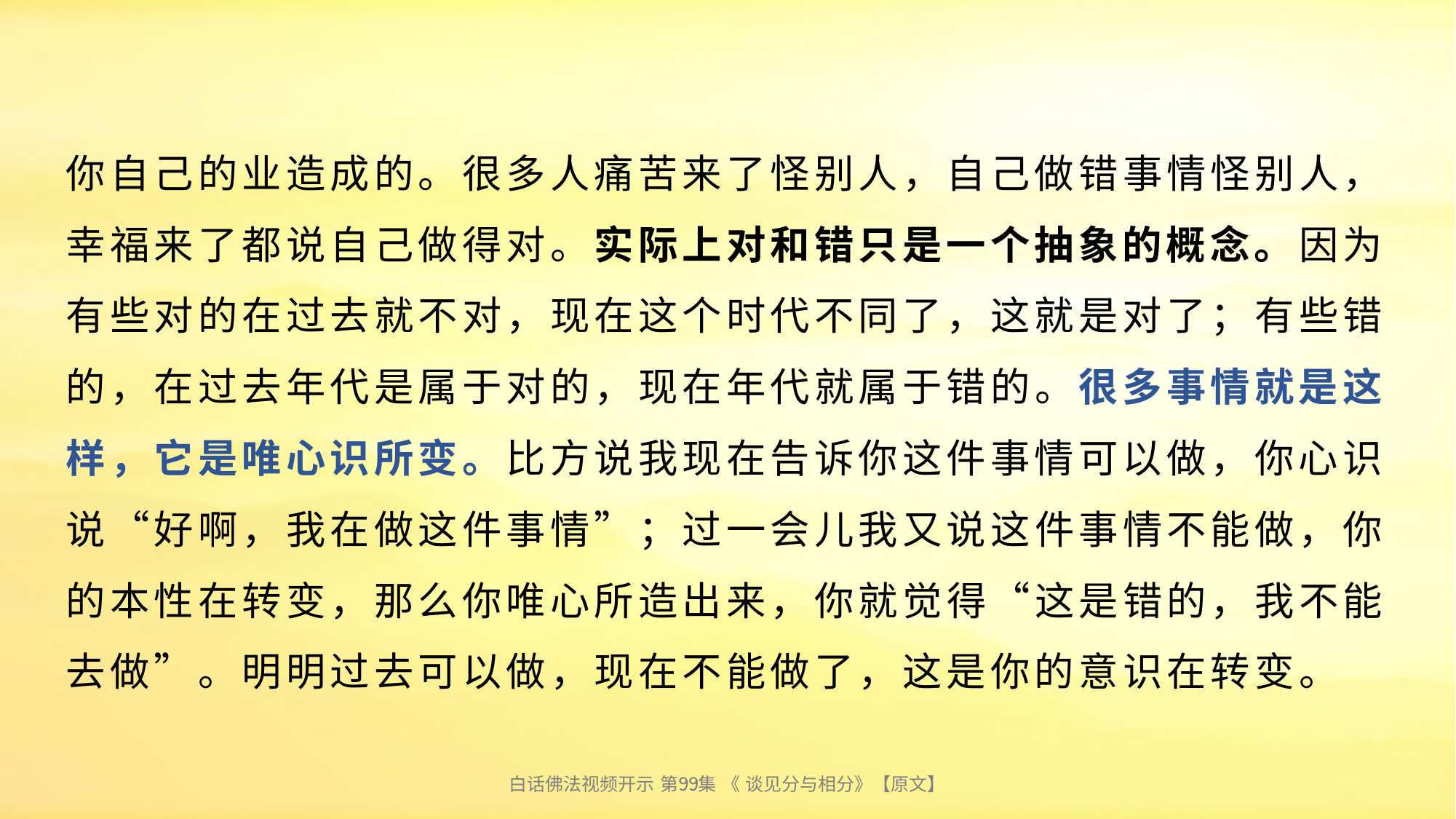

# 你自己的业造成的。很多人痛苦来了怪别人，自己做错事情怪别人，幸福来了都说自己做得对。实际上对和错只是一个抽象的概念。因为有些对的在过去就不对，现在这个时代不同了，这就是对了；有些错的，在过去年代是属于对的，现在年代就属于错的。很多事情就是这样，它是唯心识所变。比方说我现在告诉你这件事情可以做，你心识说“好啊，我在做这件事情”；过一会儿我又说这件事情不能做，你的本性在转变，那么你唯心所造出来，你就觉得“这是错的，我不能去做”。明明过去可以做，现在不能做了，这是你的意识在转变。
白话佛法视频开示 第99集 《 谈见分与相分》【原文】